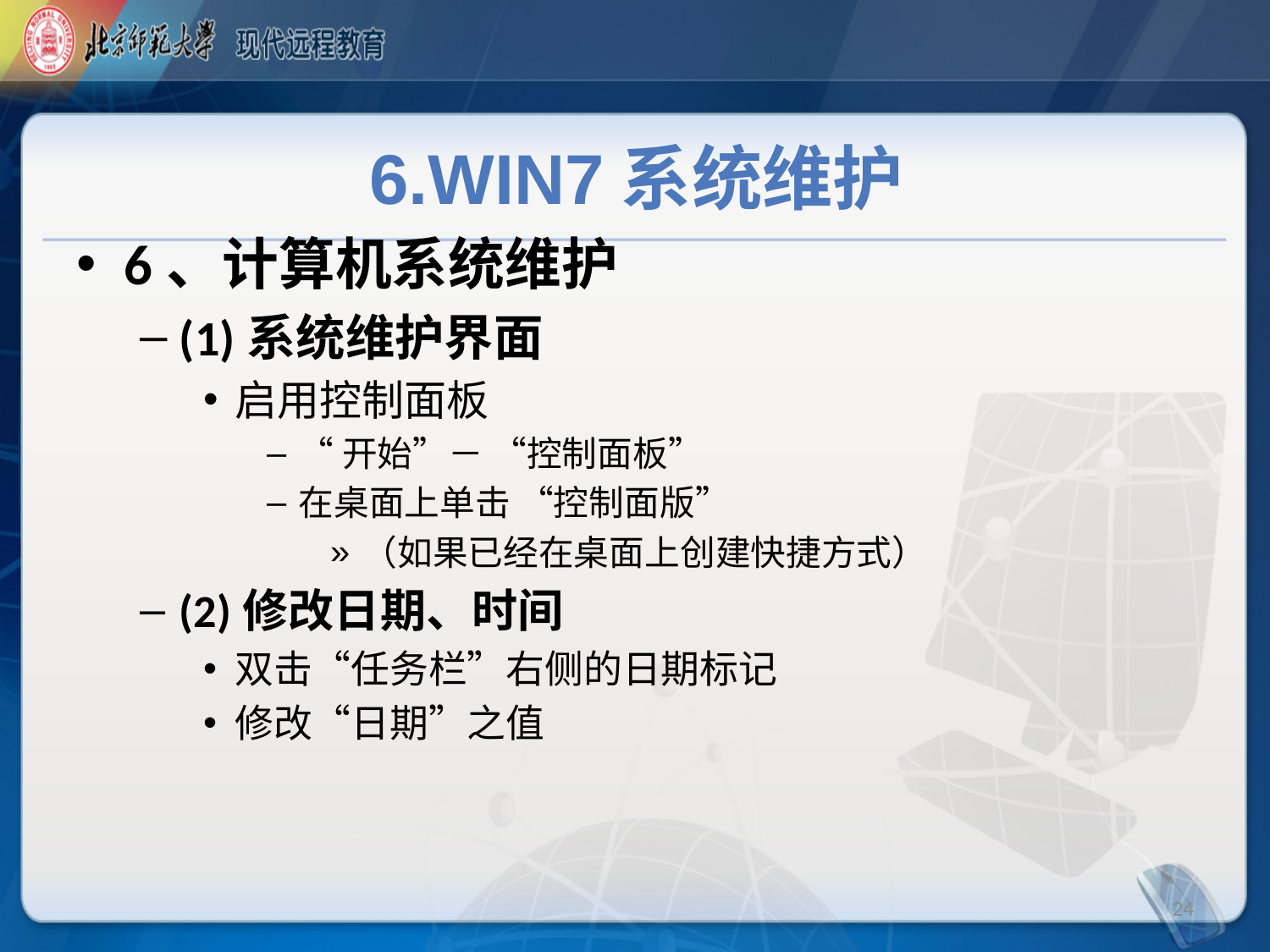

# 6.Win7系统维护
6、计算机系统维护
(1)系统维护界面
启用控制面板
“开始”－ “控制面板”
在桌面上单击 “控制面版”
（如果已经在桌面上创建快捷方式）
(2)修改日期、时间
双击“任务栏”右侧的日期标记
修改“日期”之值
24